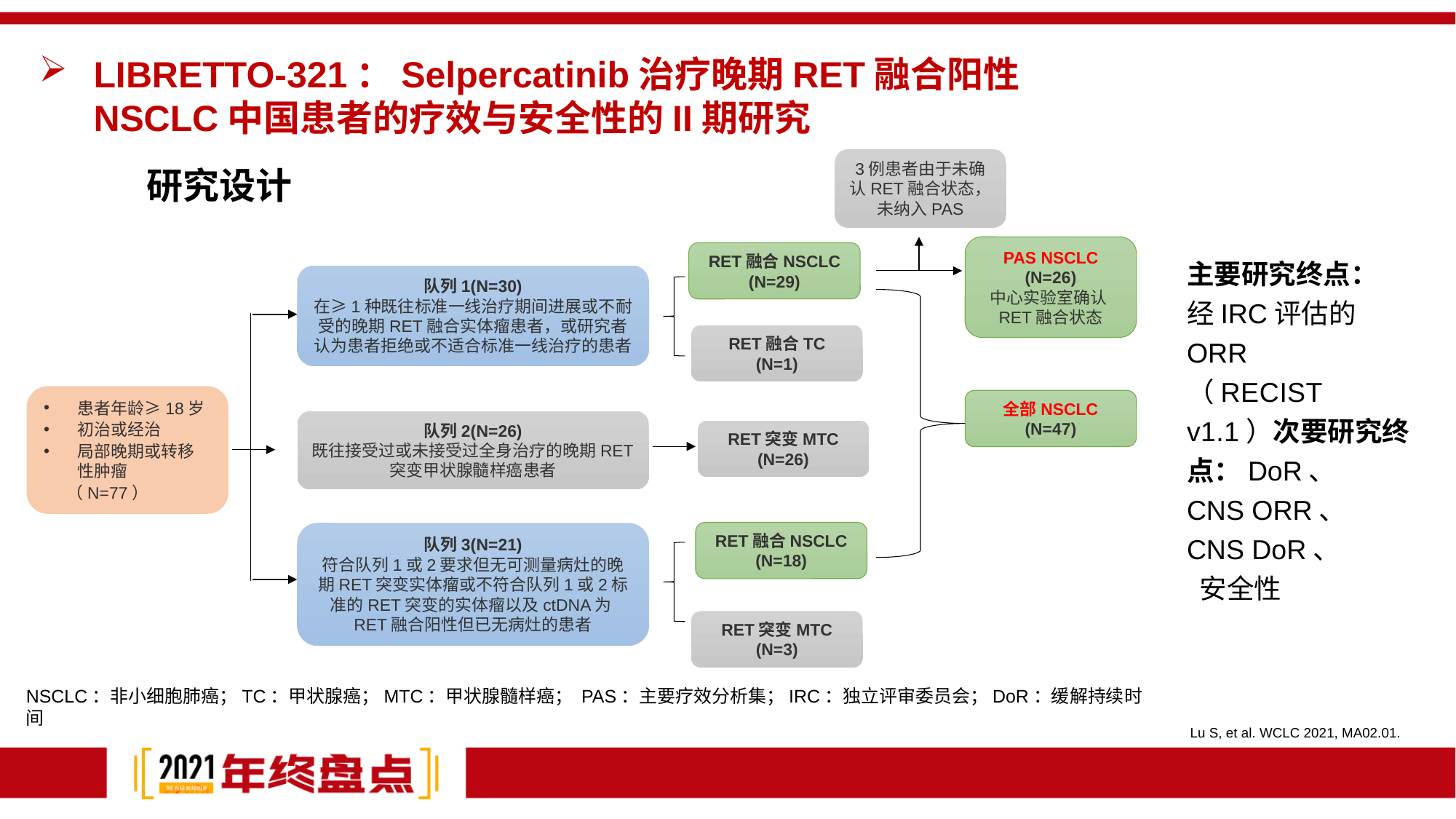

# LIBRETTO-321：Selpercatinib治疗晚期RET融合阳性NSCLC中国患者的疗效与安全性的II期研究
3例患者由于未确认RET融合状态，未纳入PAS
PAS NSCLC
(N=26)
中心实验室确认RET融合状态
RET融合NSCLC
(N=29)
队列1(N=30)
在≥1种既往标准一线治疗期间进展或不耐受的晚期RET融合实体瘤患者，或研究者认为患者拒绝或不适合标准一线治疗的患者

RET融合TC
(N=1)
患者年龄≥18岁
初治或经治
局部晚期或转移性肿瘤
     （N=77）
全部NSCLC
(N=47)
队列2(N=26)
既往接受过或未接受过全身治疗的晚期RET突变甲状腺髓样癌患者
RET突变MTC
(N=26)
RET融合NSCLC
(N=18)
队列3(N=21)
符合队列1或2要求但无可测量病灶的晚期RET突变实体瘤或不符合队列1或2标准的RET突变的实体瘤以及ctDNA为RET融合阳性但已无病灶的患者

RET突变MTC
(N=3)
研究设计
主要研究终点：
经IRC评估的ORR
（RECIST v1.1）次要研究终点：DoR、
CNS ORR、
CNS DoR、
 安全性
NSCLC：非小细胞肺癌；TC：甲状腺癌；MTC：甲状腺髓样癌； PAS：主要疗效分析集；IRC：独立评审委员会；DoR：缓解持续时间
Lu S, et al. WCLC 2021, MA02.01.